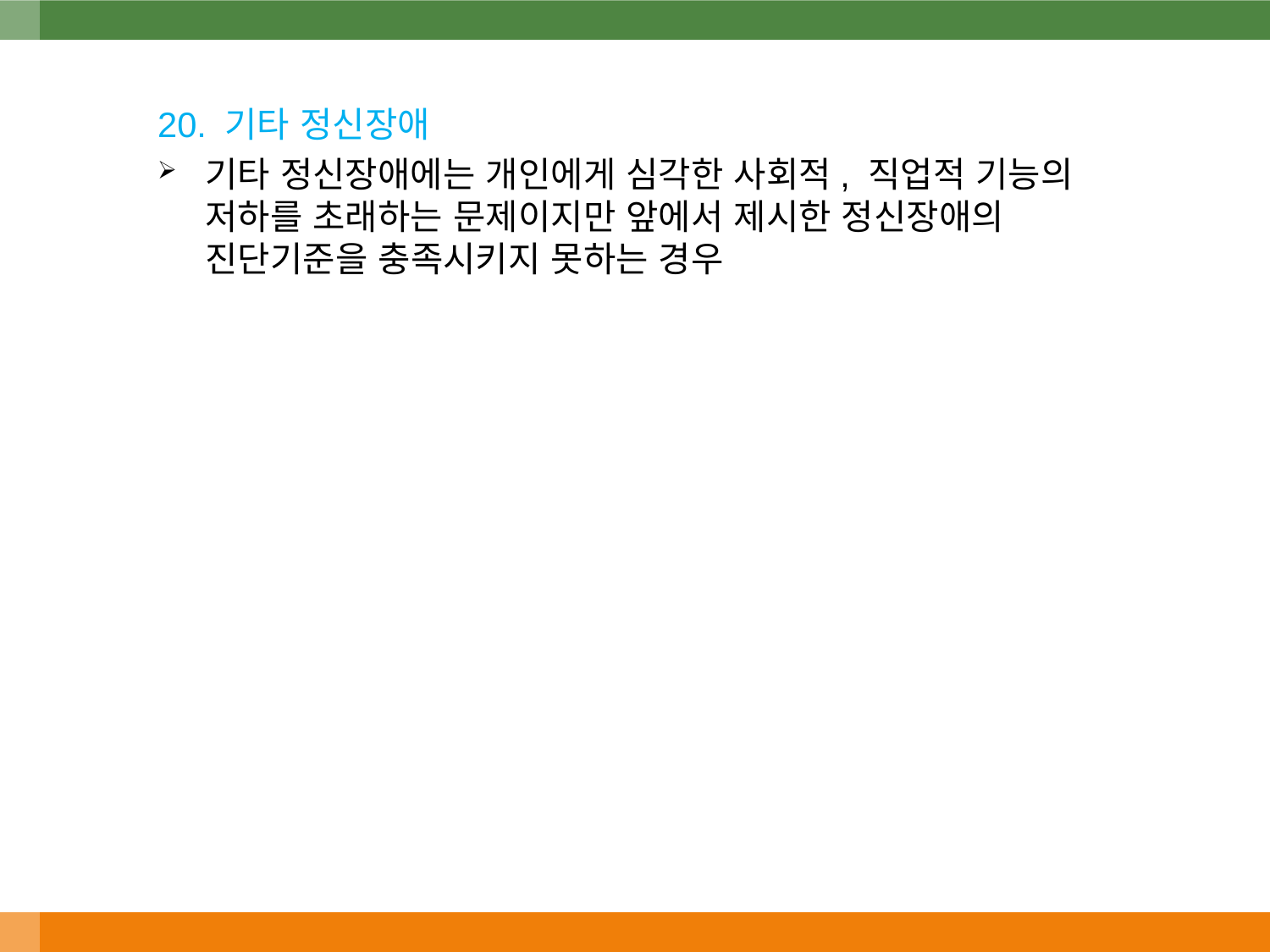

20. 기타 정신장애
기타 정신장애에는 개인에게 심각한 사회적, 직업적 기능의 저하를 초래하는 문제이지만 앞에서 제시한 정신장애의 진단기준을 충족시키지 못하는 경우